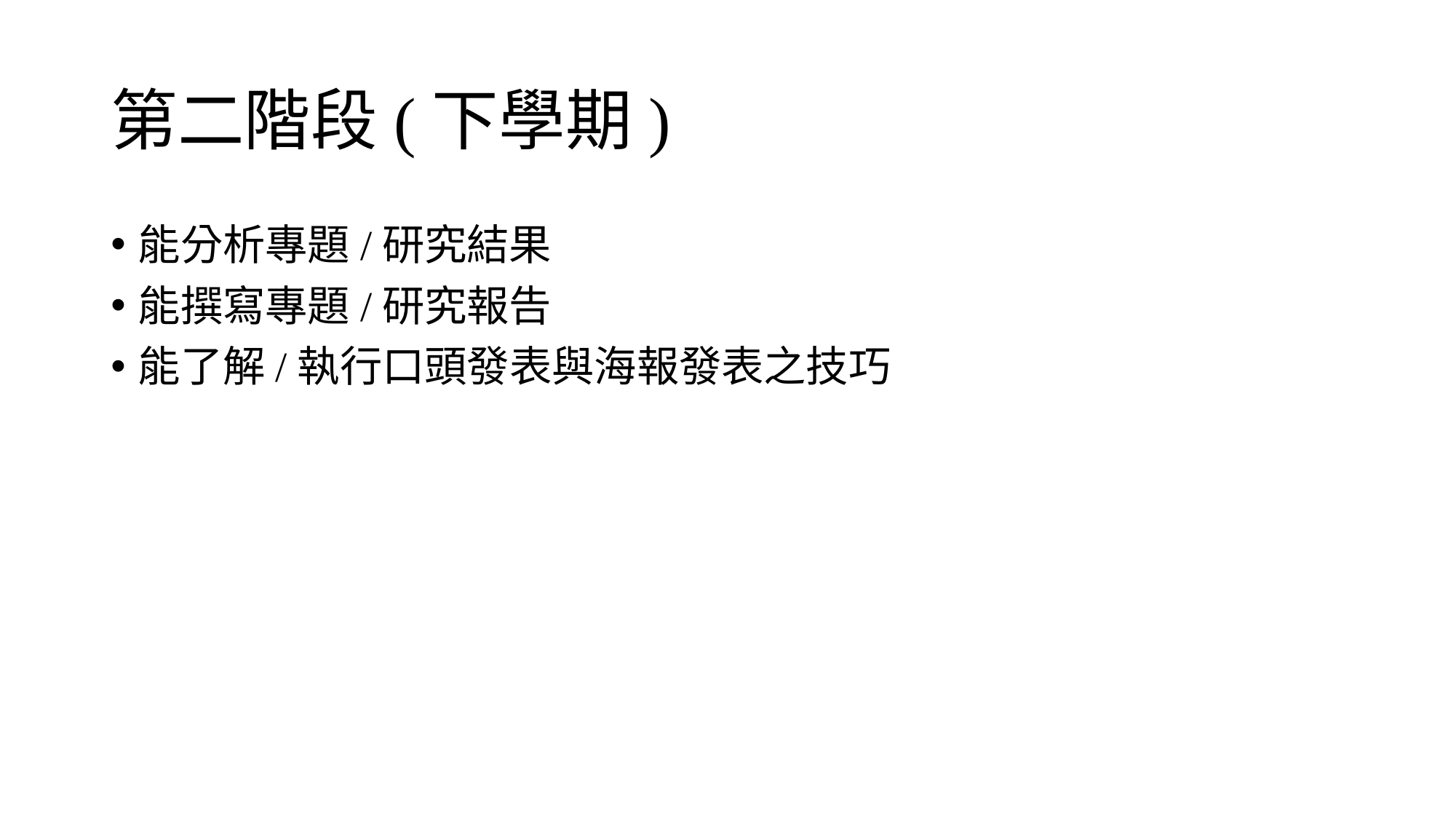

# 第二階段(下學期)
能分析專題/研究結果
能撰寫專題/研究報告
能了解/執行口頭發表與海報發表之技巧